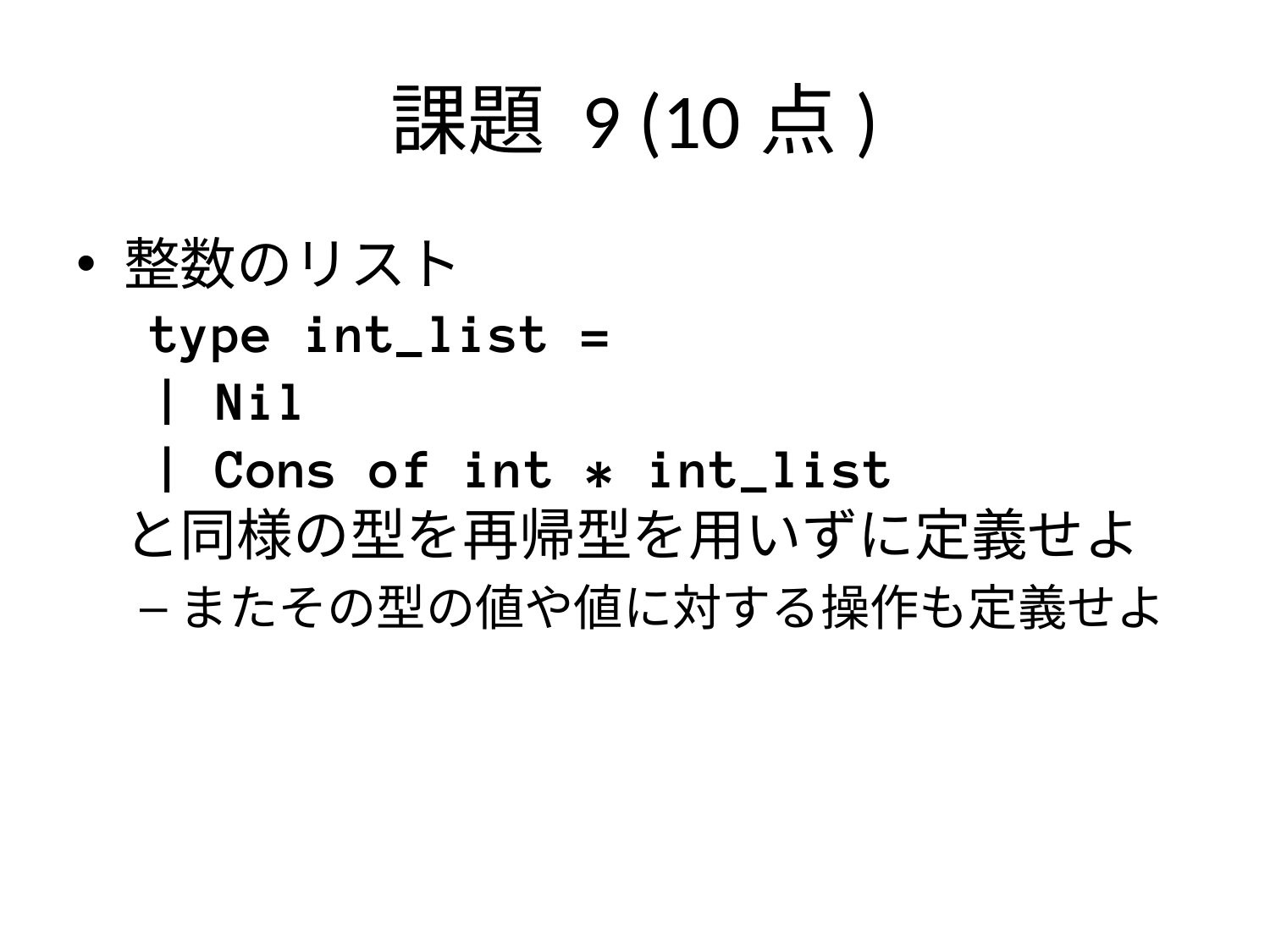

# 課題 9 (10点)
整数のリスト
 type int_list =
 | Nil
 | Cons of int * int_list
と同様の型を再帰型を用いずに定義せよ
またその型の値や値に対する操作も定義せよ